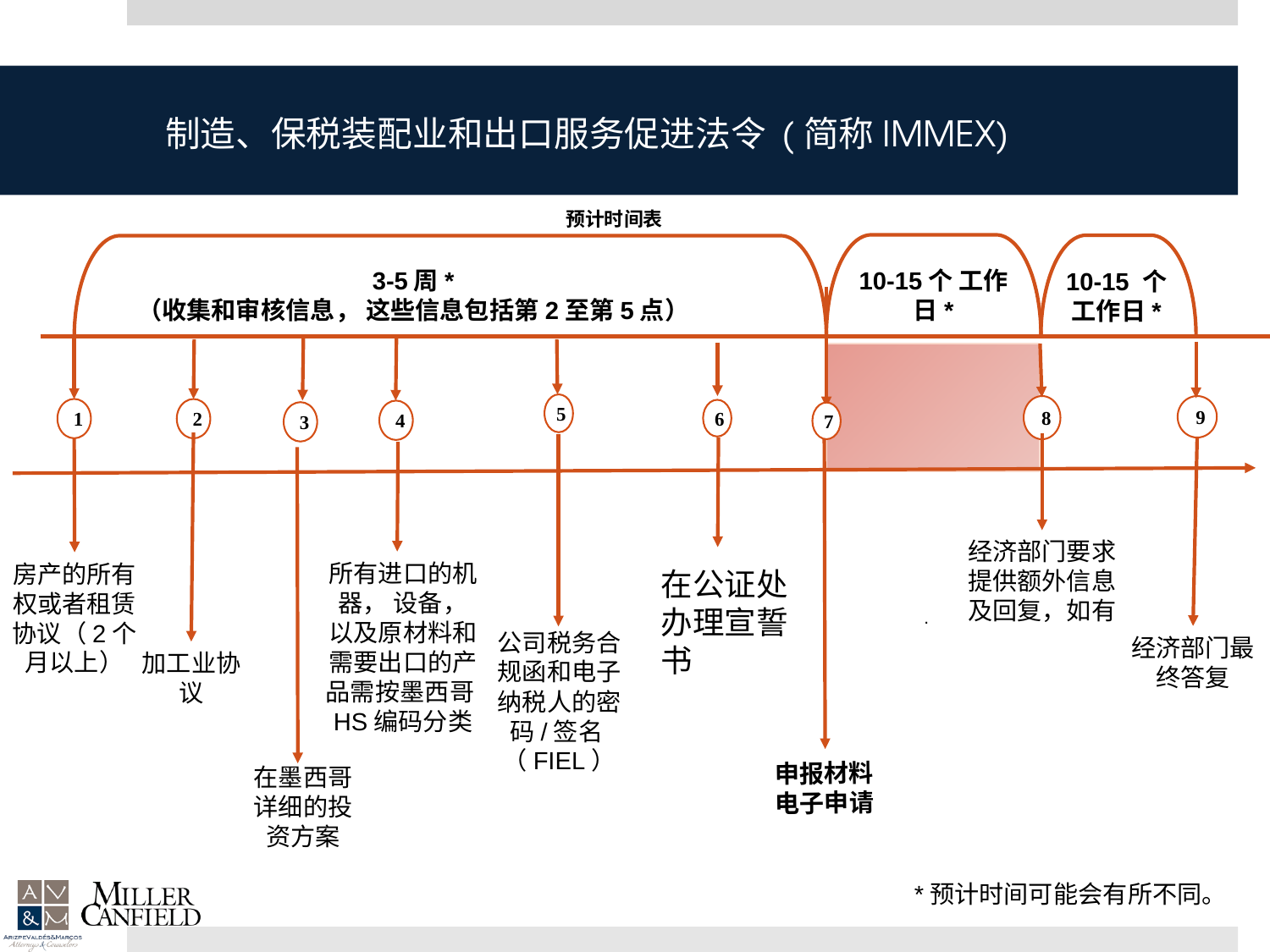

# 制造、保税装配业和出口服务促进法令 (简称IMMEX)

预计时间表

10-15个 工作日*

3-5周*
（收集和审核信息， 这些信息包括第2至第5点）
10-15 个工作日*

5
8
9
1
2
6
4
3
7
经济部门要求提供额外信息及回复，如有
所有进口的机器， 设备， 以及原材料和需要出口的产品需按墨西哥HS编码分类
房产的所有权或者租赁协议（2个月以上）

在公证处办理宣誓书

.
公司税务合规函和电子纳税人的密码/签名
（FIEL）

经济部门最终答复
加工业协议

申报材料电子申请
在墨西哥详细的投资方案
*预计时间可能会有所不同。